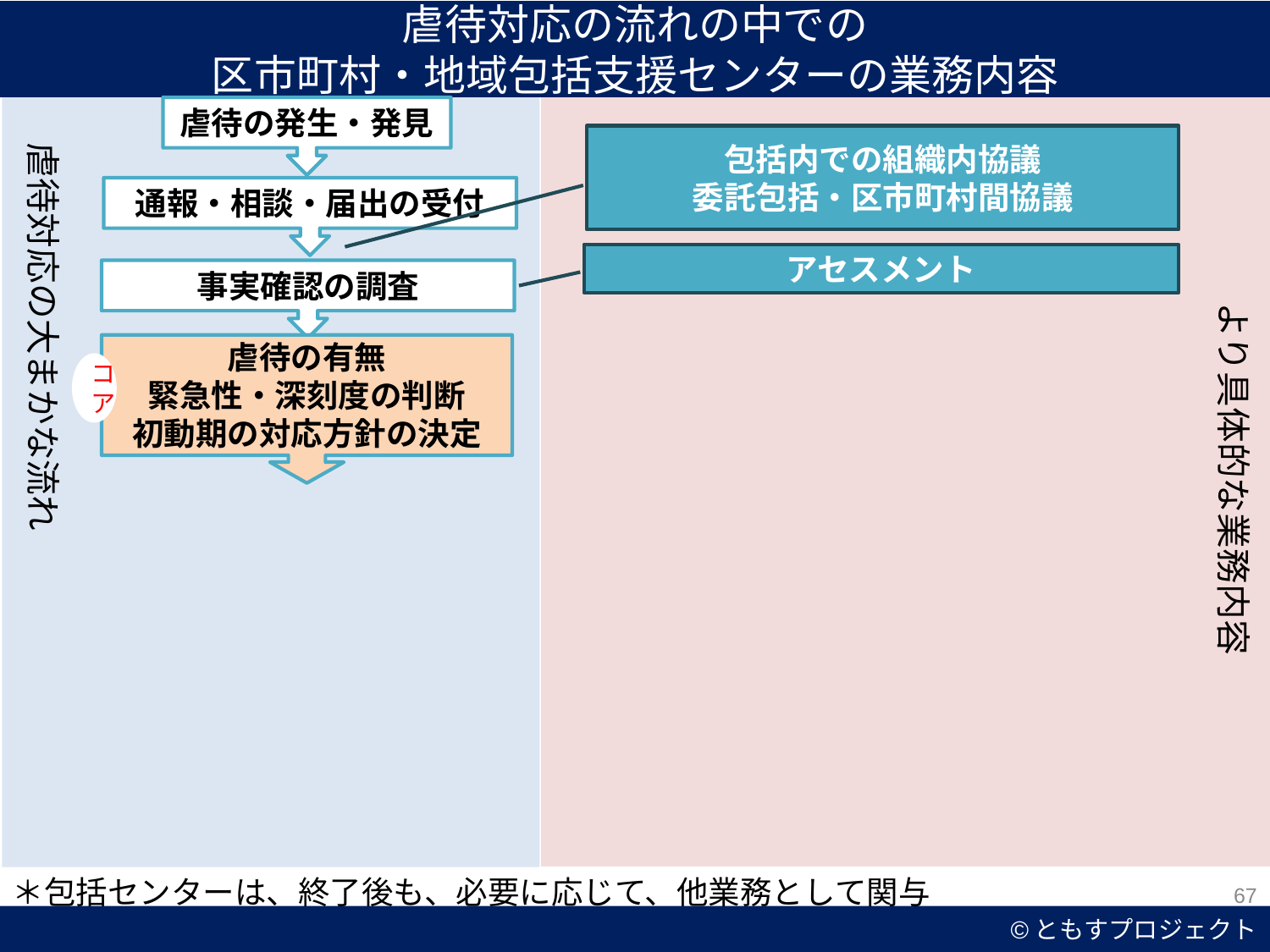

虐待対応の流れの中での
区市町村・地域包括支援センターの業務内容

虐待の発生・発見
より具体的な業務内容
包括内での組織内協議
委託包括・区市町村間協議
虐待対応の大まかな流れ
通報・相談・届出の受付
アセスメント
事実確認の調査
虐待の有無
緊急性・深刻度の判断
初動期の対応方針の決定
コア
＊包括センターは、終了後も、必要に応じて、他業務として関与
67
©ともすプロジェクト